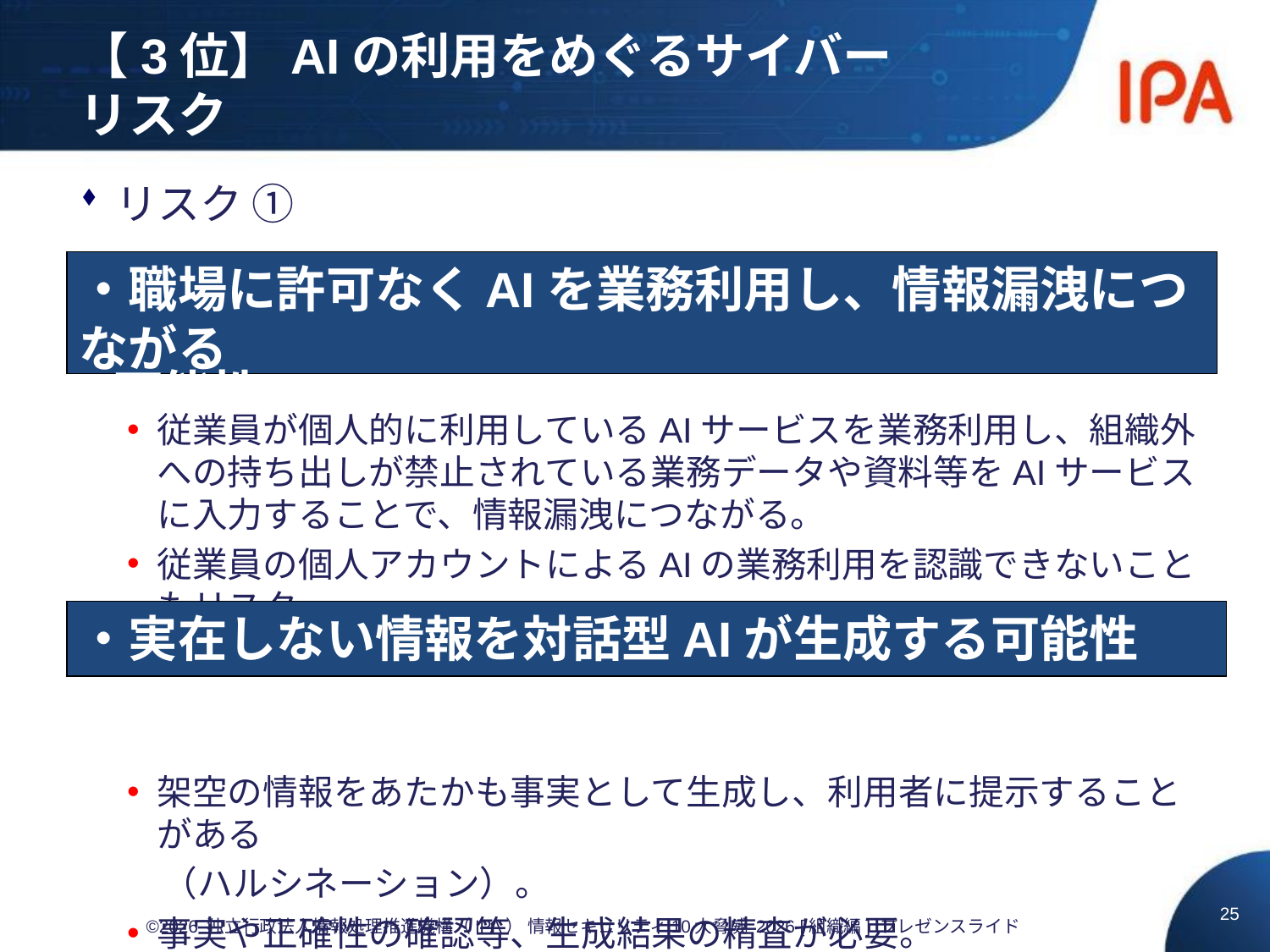

# 【3位】AIの利用をめぐるサイバーリスク
リスク ①

従業員が個人的に利用しているAIサービスを業務利用し、組織外への持ち出しが禁止されている業務データや資料等をAIサービスに入力することで、情報漏洩につながる。
従業員の個人アカウントによるAIの業務利用を認識できないこともリスク。

架空の情報をあたかも事実として生成し、利用者に提示することがある
　（ハルシネーション）。
事実や正確性の確認等、生成結果の精査が必要。
・職場に許可なくAIを業務利用し、情報漏洩につながる
  可能性
・実在しない情報を対話型AIが生成する可能性
25
©2026 独立行政法人情報処理推進機構（IPA） 情報セキュリティ10大脅威 2026 [組織編] プレゼンスライド